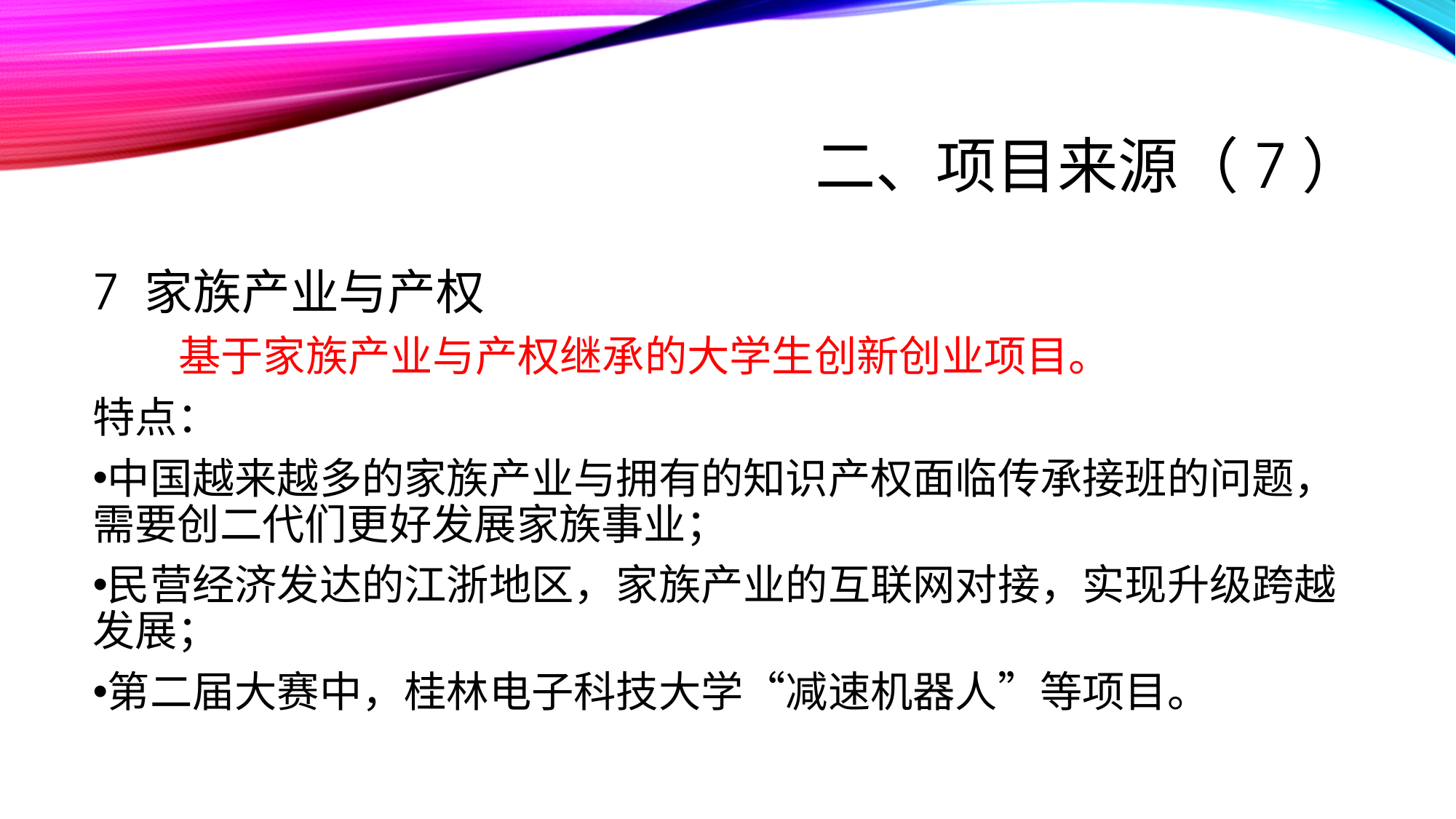

# 二、项目来源（7）
7 家族产业与产权
        基于家族产业与产权继承的大学生创新创业项目。
特点：
中国越来越多的家族产业与拥有的知识产权面临传承接班的问题，需要创二代们更好发展家族事业；
民营经济发达的江浙地区，家族产业的互联网对接，实现升级跨越发展；
第二届大赛中，桂林电子科技大学“减速机器人”等项目。